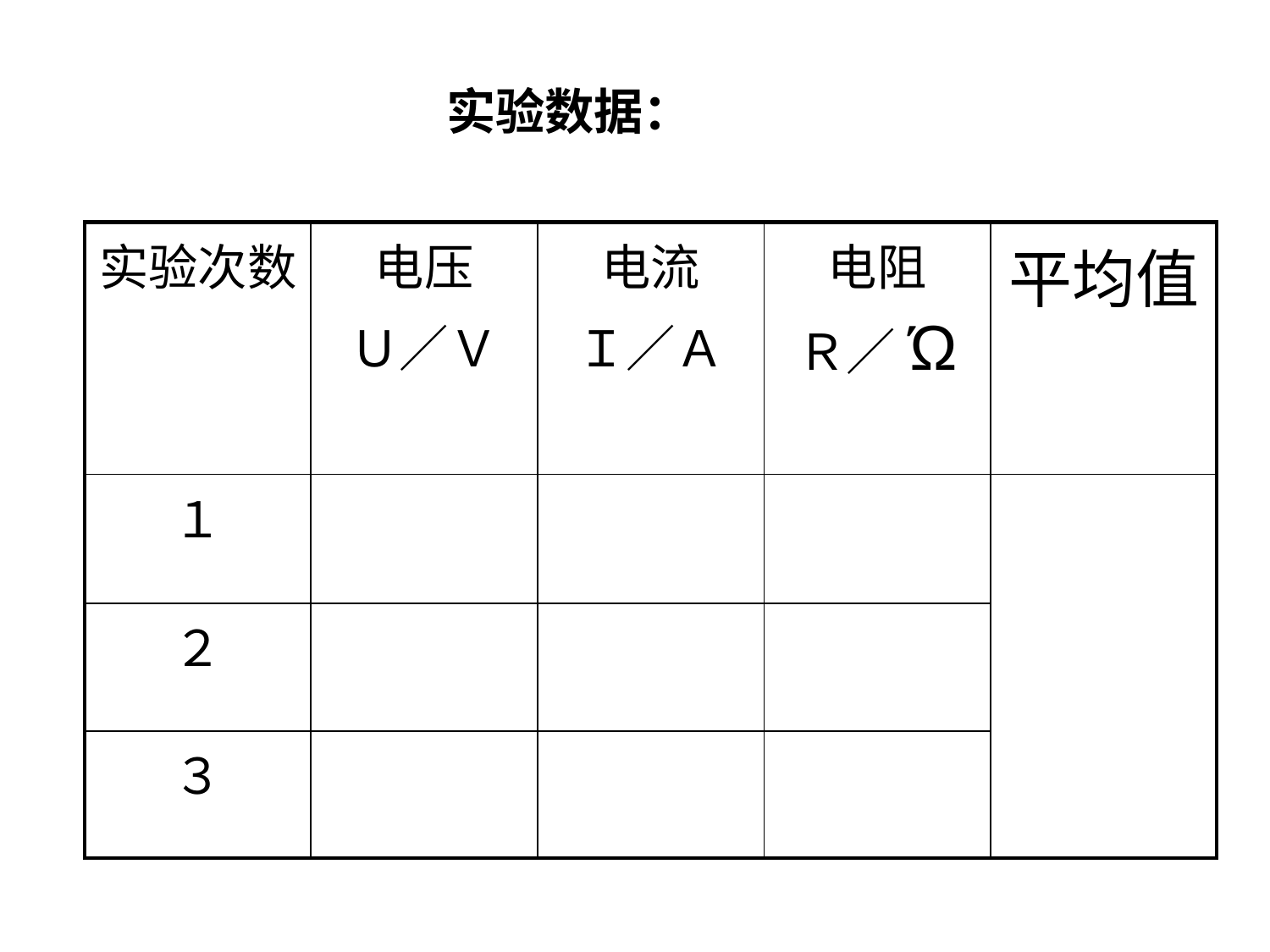

实验数据：
| 实验次数 | 电压 Ｕ／Ｖ | 电流 Ｉ／Ａ | 电阻 Ｒ／Ώ | 平均值 |
| --- | --- | --- | --- | --- |
| １ |  |  |  |  |
| ２ |  |  |  |  |
| ３ |  |  |  |  |